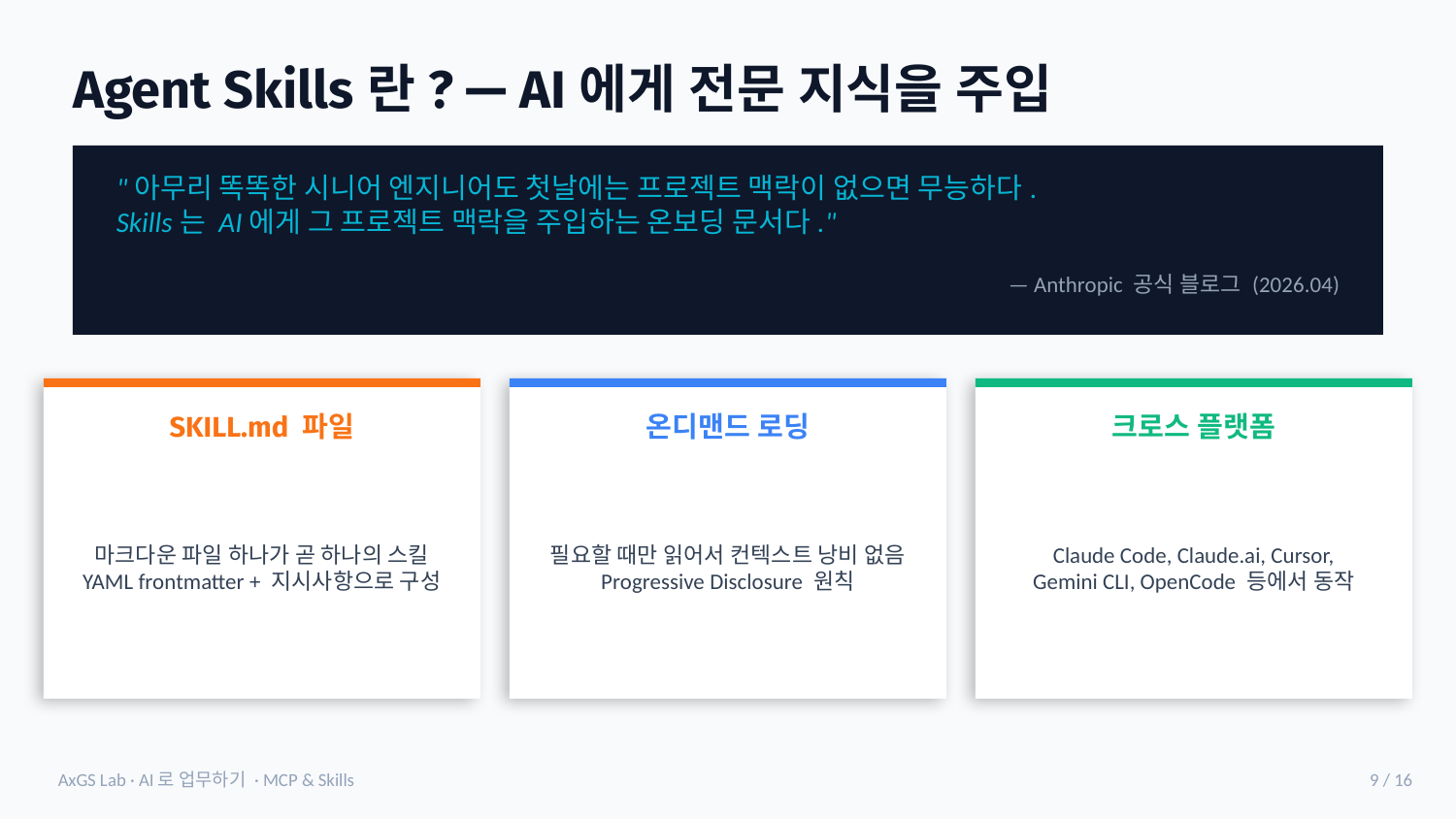

Agent Skills란? — AI에게 전문 지식을 주입

"아무리 똑똑한 시니어 엔지니어도 첫날에는 프로젝트 맥락이 없으면 무능하다.
Skills는 AI에게 그 프로젝트 맥락을 주입하는 온보딩 문서다."
— Anthropic 공식 블로그 (2026.04)

SKILL.md 파일
온디맨드 로딩
크로스 플랫폼
마크다운 파일 하나가 곧 하나의 스킬
YAML frontmatter + 지시사항으로 구성
필요할 때만 읽어서 컨텍스트 낭비 없음
Progressive Disclosure 원칙
Claude Code, Claude.ai, Cursor,
Gemini CLI, OpenCode 등에서 동작
AxGS Lab · AI로 업무하기 · MCP & Skills
9 / 16